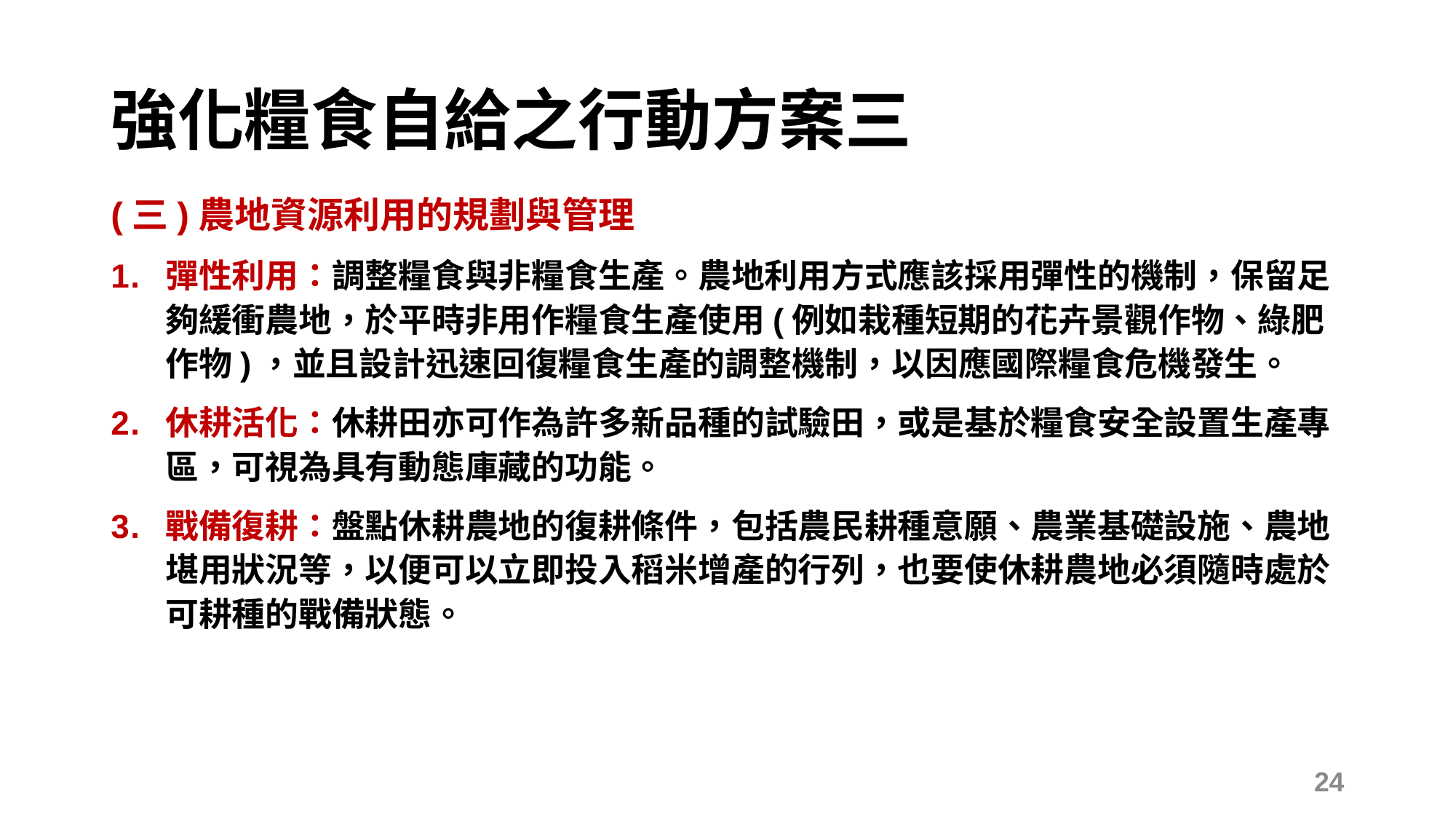

# 強化糧食自給之行動方案三
(三)農地資源利用的規劃與管理
彈性利用：調整糧食與非糧食生產。農地利用方式應該採用彈性的機制，保留足夠緩衝農地，於平時非用作糧食生產使用(例如栽種短期的花卉景觀作物、綠肥作物)，並且設計迅速回復糧食生產的調整機制，以因應國際糧食危機發生。
休耕活化：休耕田亦可作為許多新品種的試驗田，或是基於糧食安全設置生產專區，可視為具有動態庫藏的功能。
戰備復耕：盤點休耕農地的復耕條件，包括農民耕種意願、農業基礎設施、農地堪用狀況等，以便可以立即投入稻米增產的行列，也要使休耕農地必須隨時處於可耕種的戰備狀態。

24